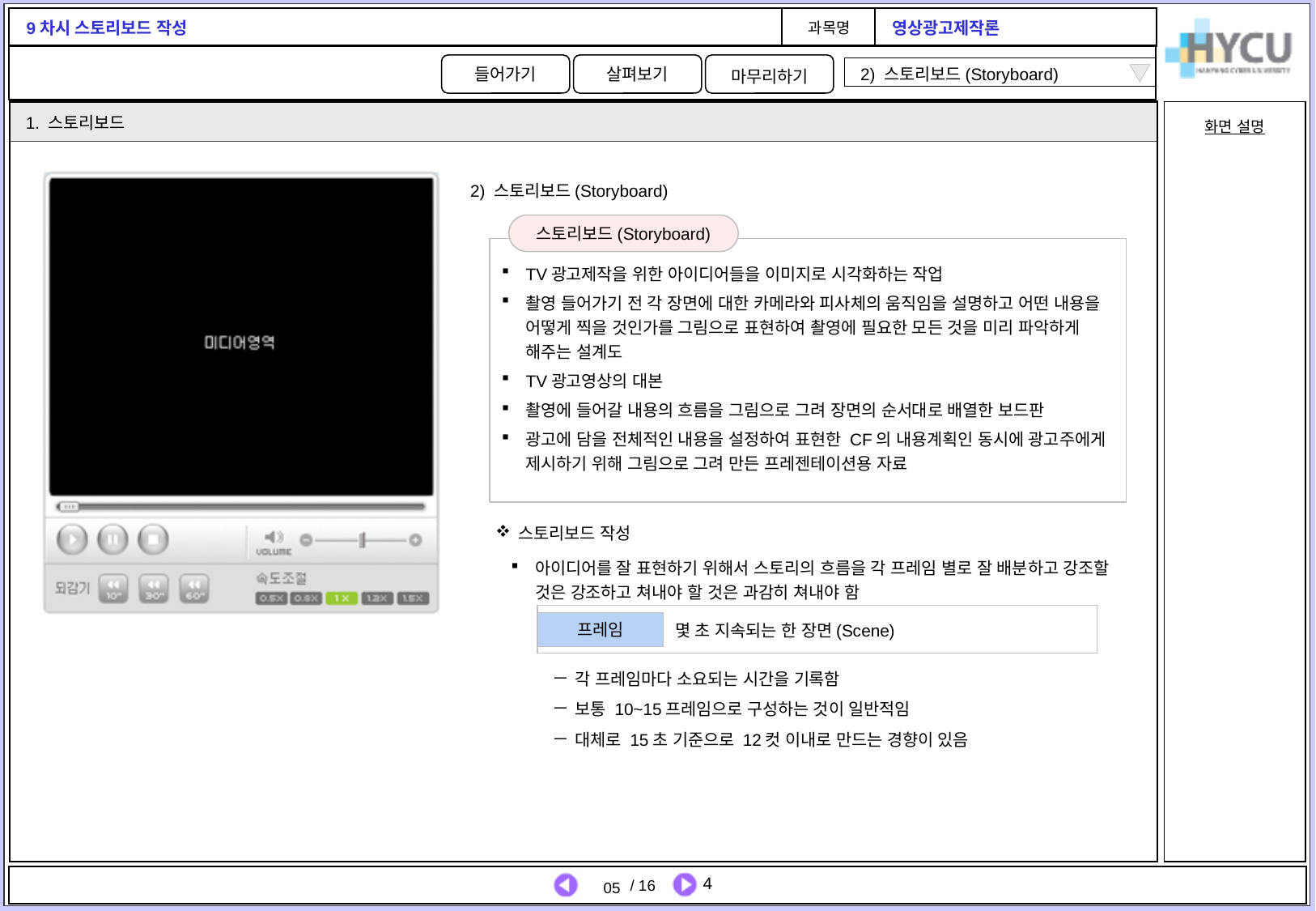

2) 스토리보드(Storyboard)
1. 스토리보드
2) 스토리보드(Storyboard)
스토리보드(Storyboard)

TV광고제작을 위한 아이디어들을 이미지로 시각화하는 작업
촬영 들어가기 전 각 장면에 대한 카메라와 피사체의 움직임을 설명하고 어떤 내용을 어떻게 찍을 것인가를 그림으로 표현하여 촬영에 필요한 모든 것을 미리 파악하게 해주는 설계도
TV광고영상의 대본
촬영에 들어갈 내용의 흐름을 그림으로 그려 장면의 순서대로 배열한 보드판
광고에 담을 전체적인 내용을 설정하여 표현한 CF의 내용계획인 동시에 광고주에게 제시하기 위해 그림으로 그려 만든 프레젠테이션용 자료
스토리보드 작성
아이디어를 잘 표현하기 위해서 스토리의 흐름을 각 프레임 별로 잘 배분하고 강조할 것은 강조하고 쳐내야 할 것은 과감히 쳐내야 함

프레임
몇 초 지속되는 한 장면(Scene)
각 프레임마다 소요되는 시간을 기록함
보통 10~15프레임으로 구성하는 것이 일반적임
대체로 15초 기준으로 12컷 이내로 만드는 경향이 있음
05